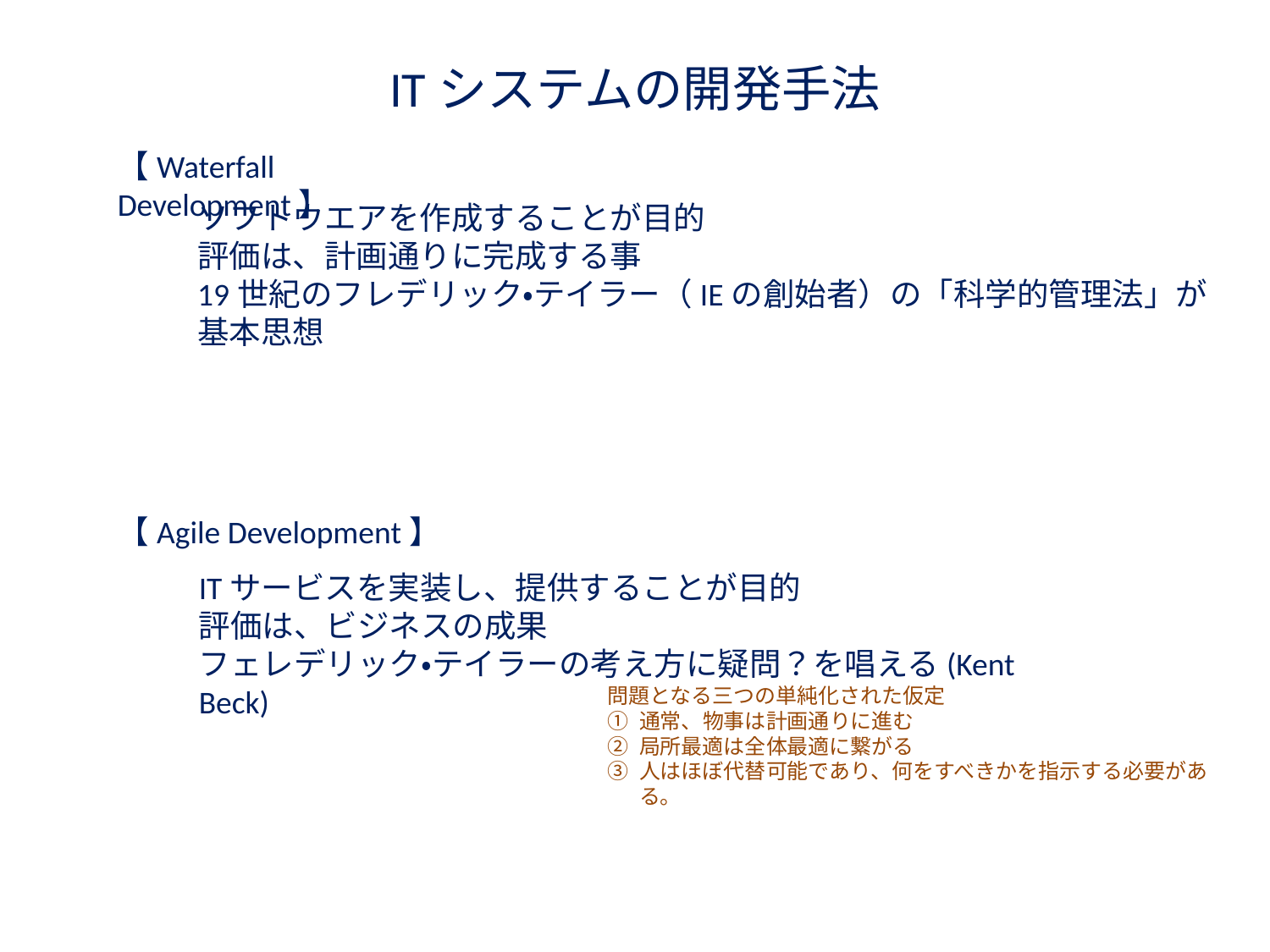

# ITシステムの開発手法
【Waterfall  Development】
ソフトウエアを作成することが目的
評価は、計画通りに完成する事
19世紀のフレデリック・テイラー（IEの創始者）の「科学的管理法」が基本思想
【Agile Development】
ITサービスを実装し、提供することが目的
評価は、ビジネスの成果
フェレデリック・テイラーの考え方に疑問？を唱える(Kent Beck)
問題となる三つの単純化された仮定
通常、物事は計画通りに進む
局所最適は全体最適に繋がる
人はほぼ代替可能であり、何をすべきかを指示する必要がある。